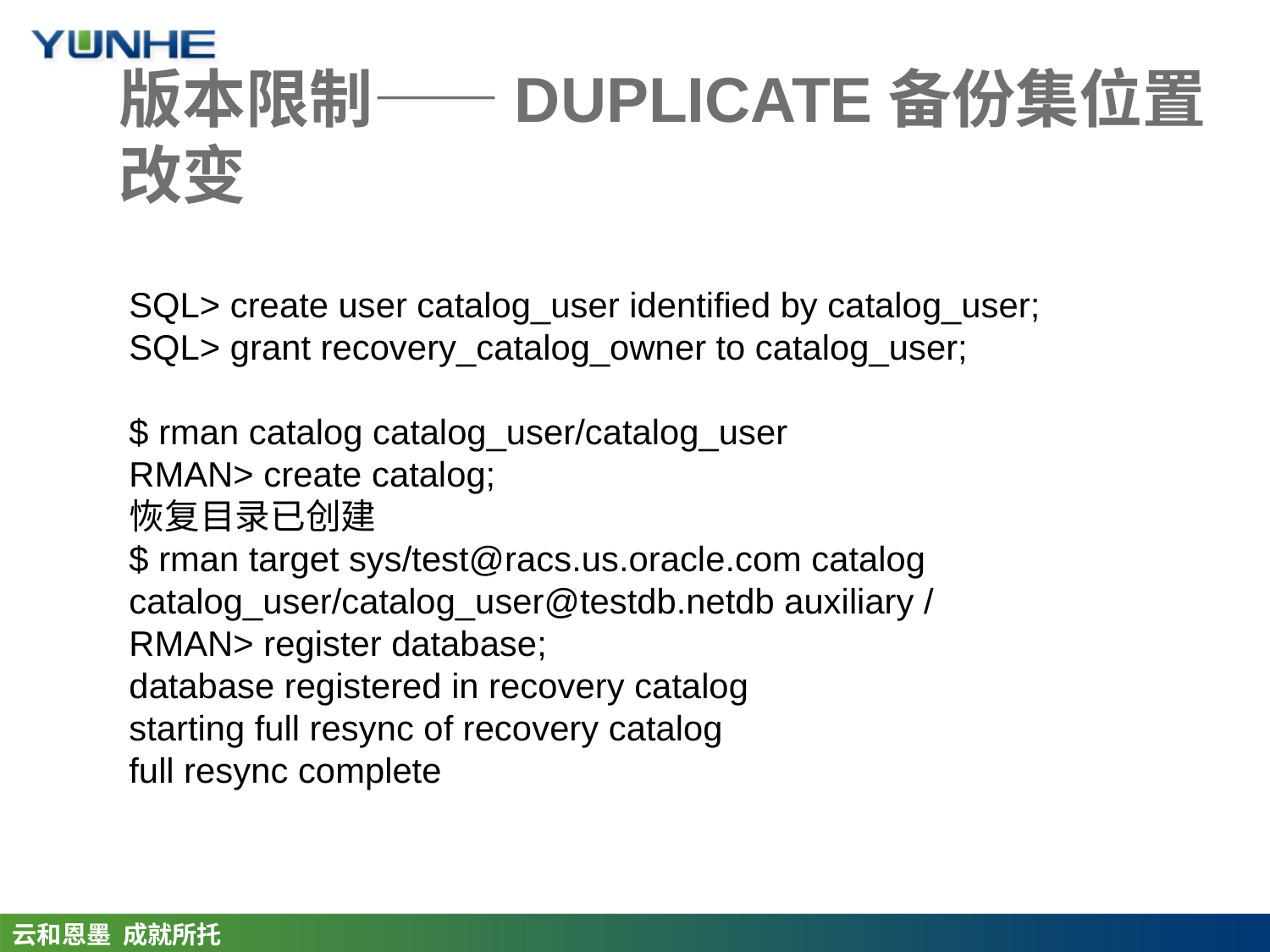

# 版本限制——DUPLICATE备份集位置改变
SQL> create user catalog_user identified by catalog_user;
SQL> grant recovery_catalog_owner to catalog_user;

$ rman catalog catalog_user/catalog_user
RMAN> create catalog;
恢复目录已创建
$ rman target sys/test@racs.us.oracle.com catalog catalog_user/catalog_user@testdb.netdb auxiliary /
RMAN> register database;
database registered in recovery catalog
starting full resync of recovery catalog
full resync complete